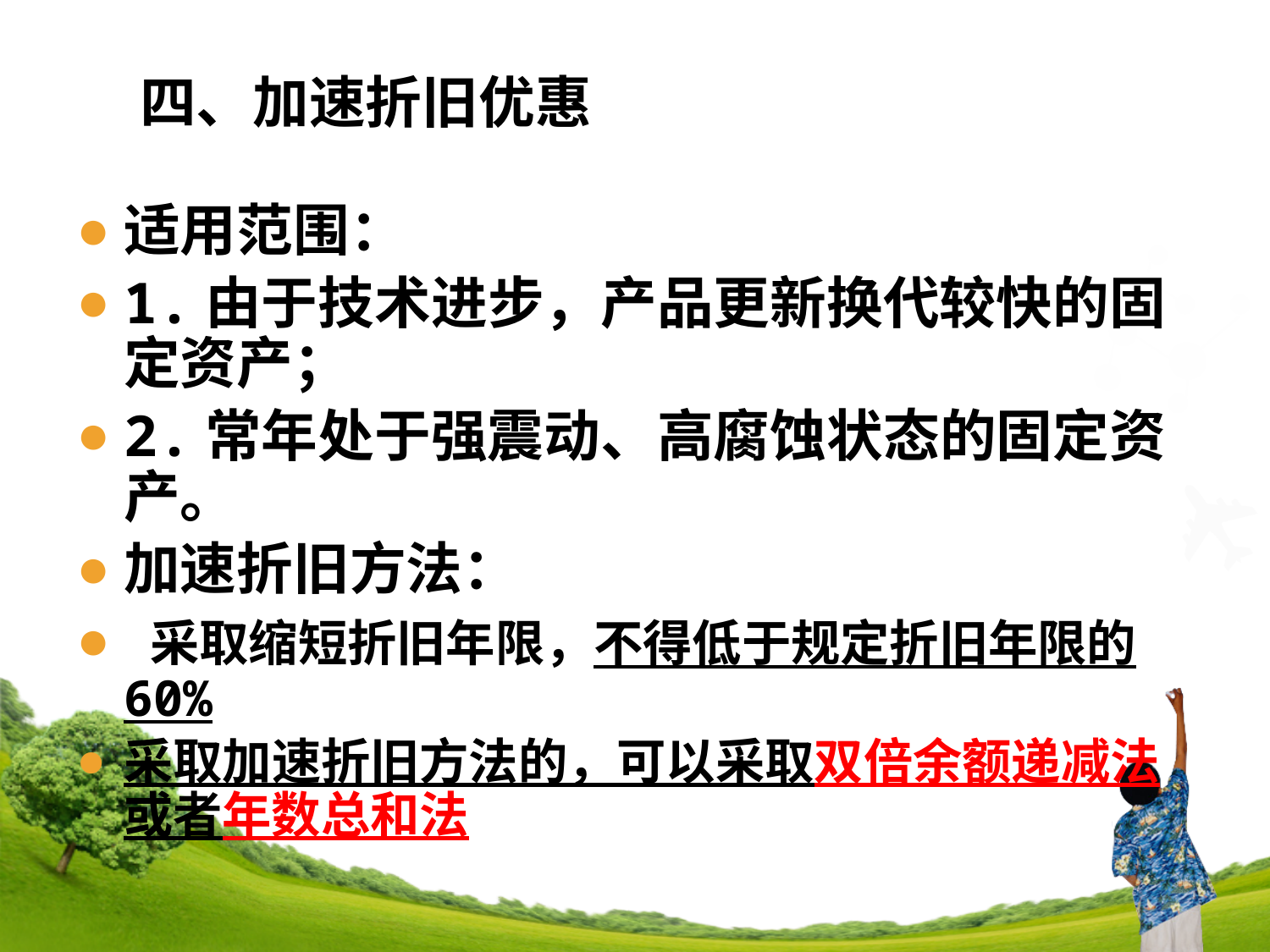

# 四、加速折旧优惠
适用范围：
1.由于技术进步，产品更新换代较快的固定资产；
2.常年处于强震动、高腐蚀状态的固定资产。
加速折旧方法：
 采取缩短折旧年限，不得低于规定折旧年限的60%
采取加速折旧方法的，可以采取双倍余额递减法或者年数总和法